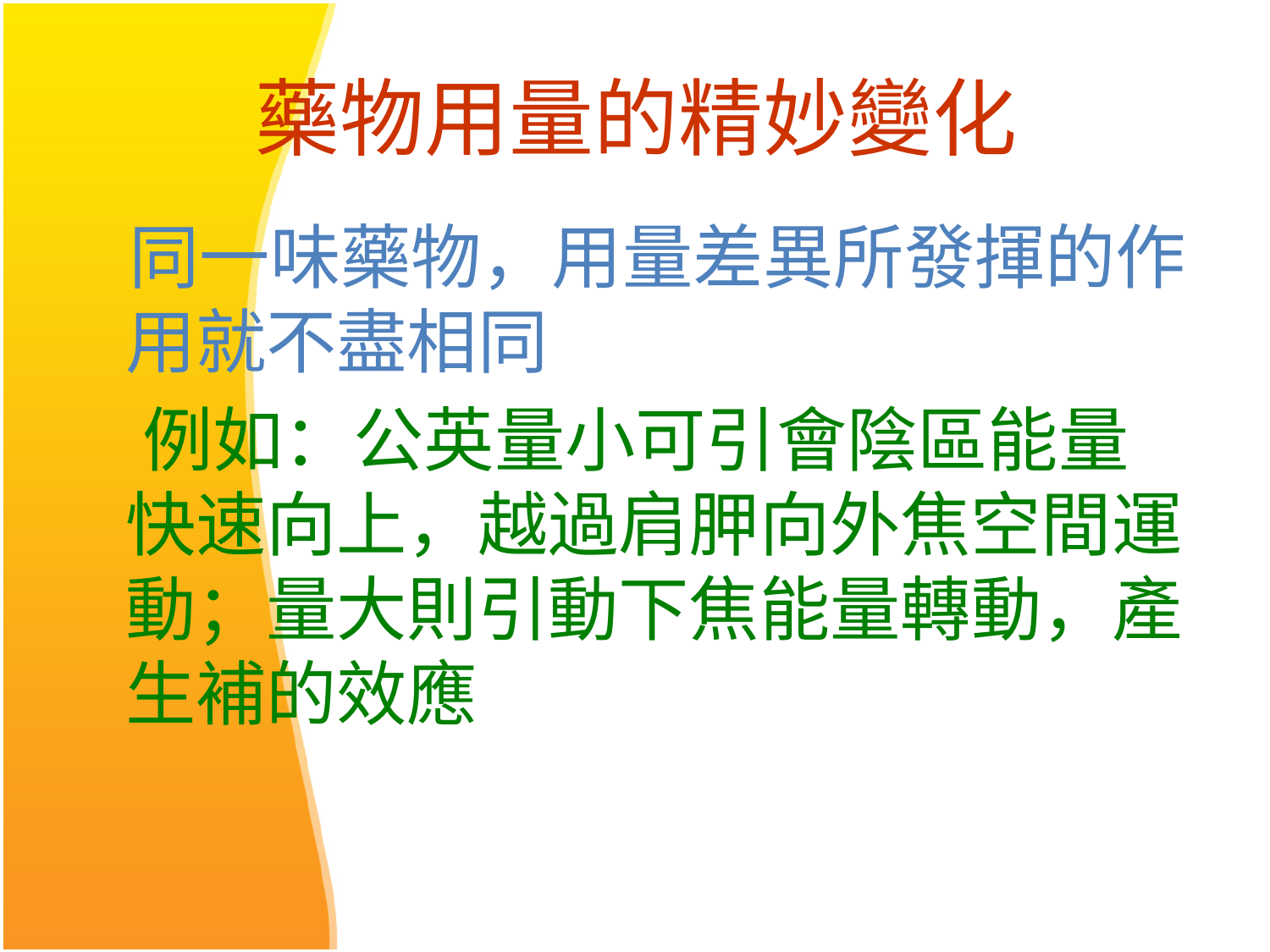

# 藥物用量的精妙變化
   同一味藥物，用量差異所發揮的作用就不盡相同
   例如：公英量小可引會陰區能量快速向上，越過肩胛向外焦空間運動；量大則引動下焦能量轉動，產生補的效應